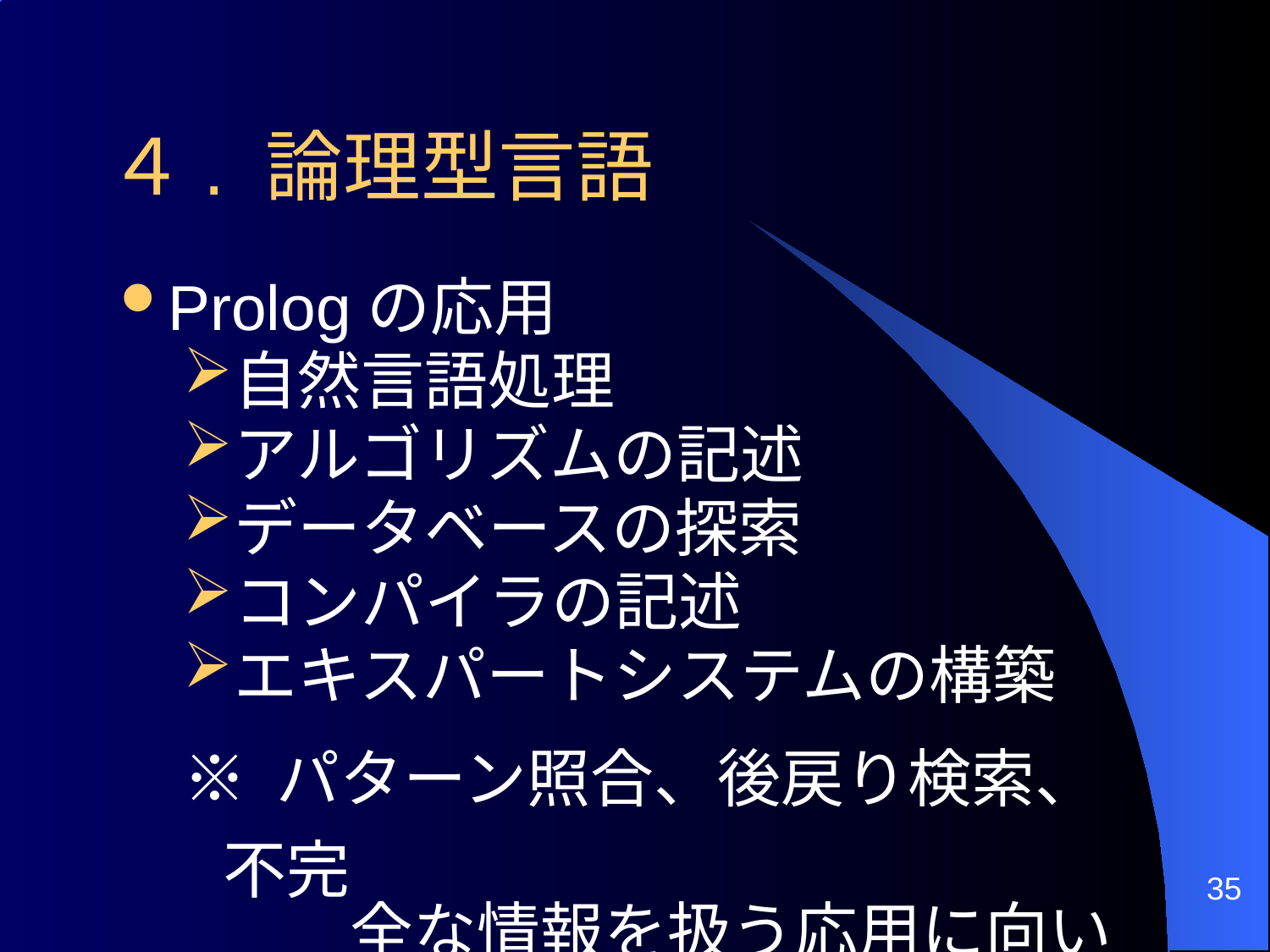

# ４. 論理型言語
Prologの応用
自然言語処理
アルゴリズムの記述
データベースの探索
コンパイラの記述
エキスパートシステムの構築
※ パターン照合、後戻り検索、不完
   	全な情報を扱う応用に向いている
35